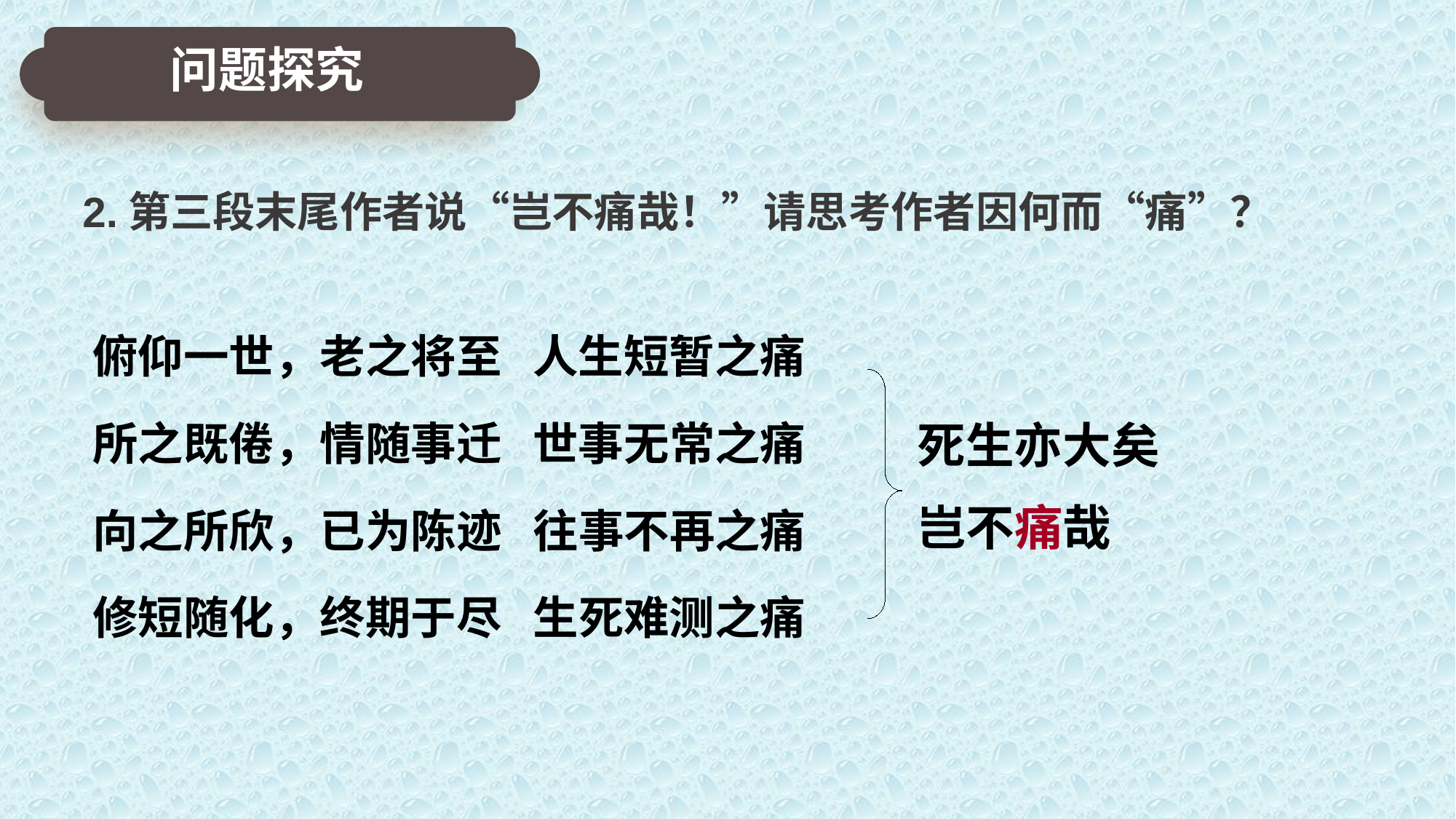

问题探究
2.第三段末尾作者说“岂不痛哉！”请思考作者因何而“痛”？
俯仰一世，老之将至   人生短暂之痛

所之既倦，情随事迁   世事无常之痛

向之所欣，已为陈迹   往事不再之痛

修短随化，终期于尽   生死难测之痛

死生亦大矣
岂不痛哉